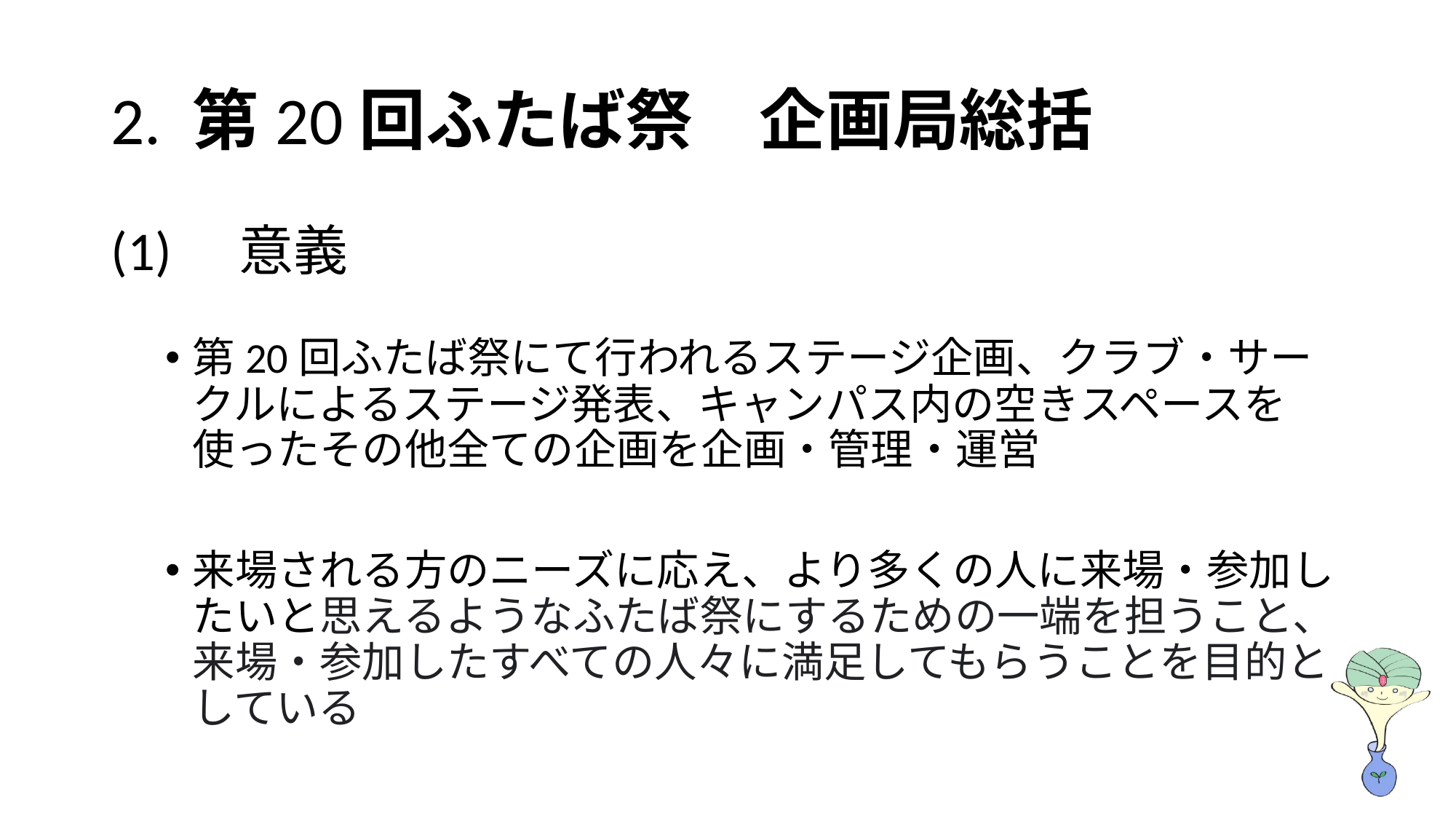

# 2. 第20回ふたば祭　企画局総括
(1)　意義

第20回ふたば祭にて行われるステージ企画、クラブ・サークルによるステージ発表、キャンパス内の空きスペースを使ったその他全ての企画を企画・管理・運営

来場される方のニーズに応え、より多くの人に来場・参加したいと思えるようなふたば祭にするための一端を担うこと、来場・参加したすべての人々に満足してもらうことを目的としている